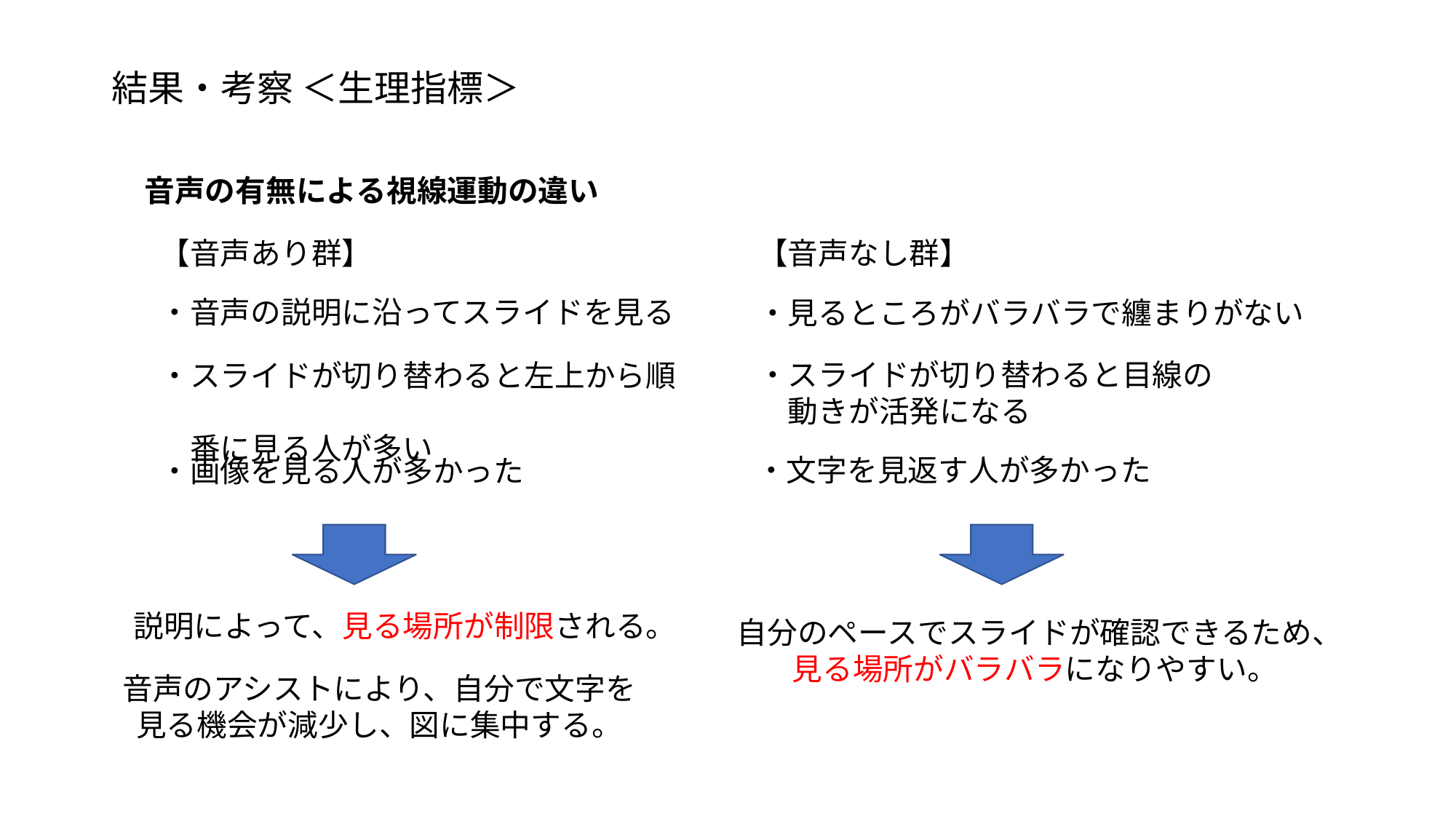

結果・考察 ＜生理指標＞
音声の有無による視線運動の違い
【音声あり群】
【音声なし群】
・音声の説明に沿ってスライドを見る
・見るところがバラバラで纏まりがない
・スライドが切り替わると目線の
　動きが活発になる
・スライドが切り替わると左上から順
　番に見る人が多い
・文字を見返す人が多かった
・画像を見る人が多かった

説明によって、見る場所が制限される。
自分のペースでスライドが確認できるため、
  見る場所がバラバラになりやすい。
音声のアシストにより、自分で文字を見る機会が減少し、図に集中する。